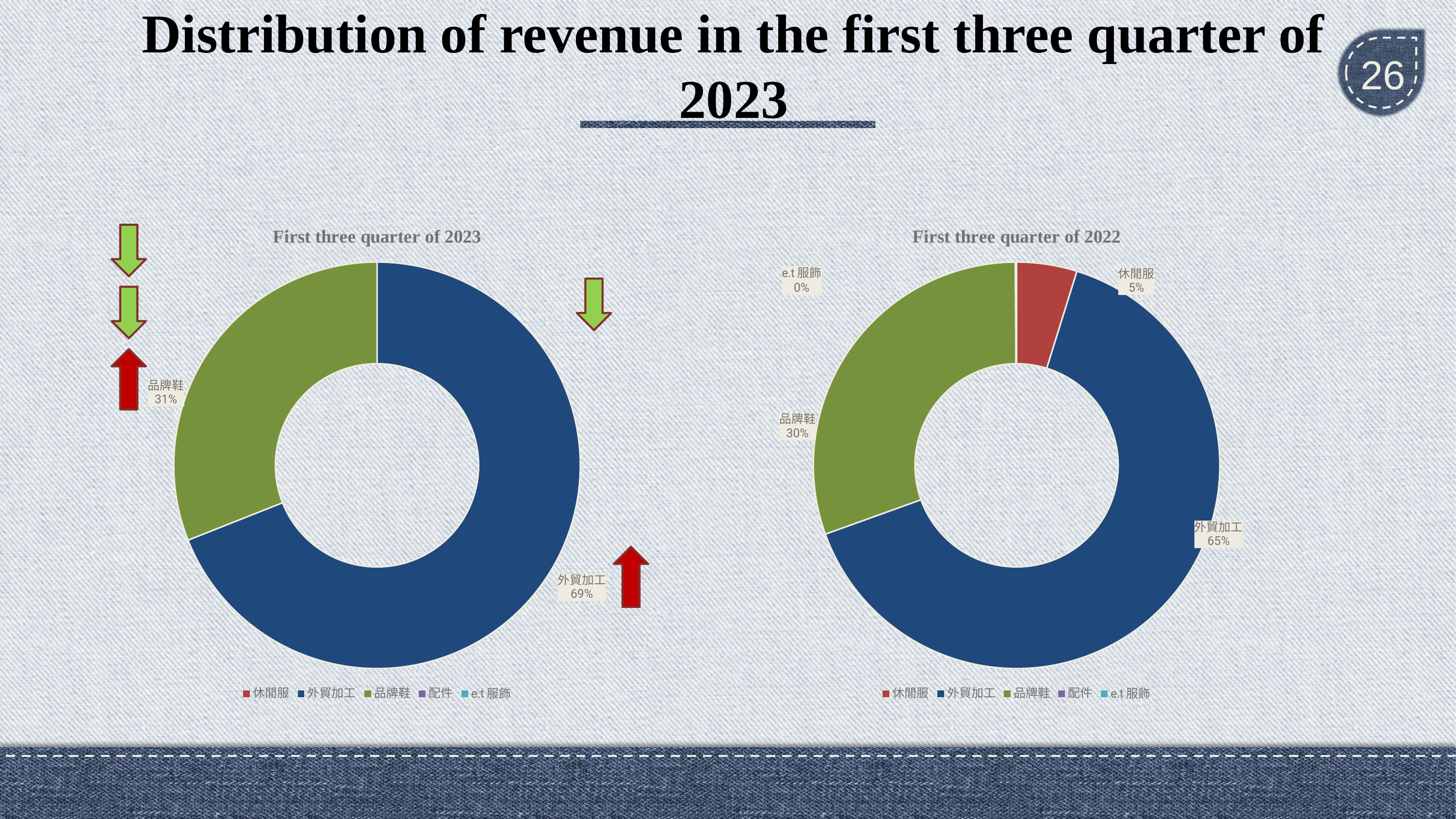

# Distribution of revenue in the first three quarter of 2023
26

### Chart: First three quarter of 2023

| Category | 2023年前3季 |
|---|---|
| 休閒服 | 0.0 |
| 外貿加工 | 69.0 |
| 品牌鞋 | 31.0 |
| 配件 | 0.0 |
| e.t服飾 | 0.0 |

### Chart: First three quarter of 2022

| Category | 2022年前3季 |
|---|---|
| 休閒服 | 4.8 |
| 外貿加工 | 64.7 |
| 品牌鞋 | 30.4 |
| 配件 | 0.0 |
| e.t服飾 | 0.1 |